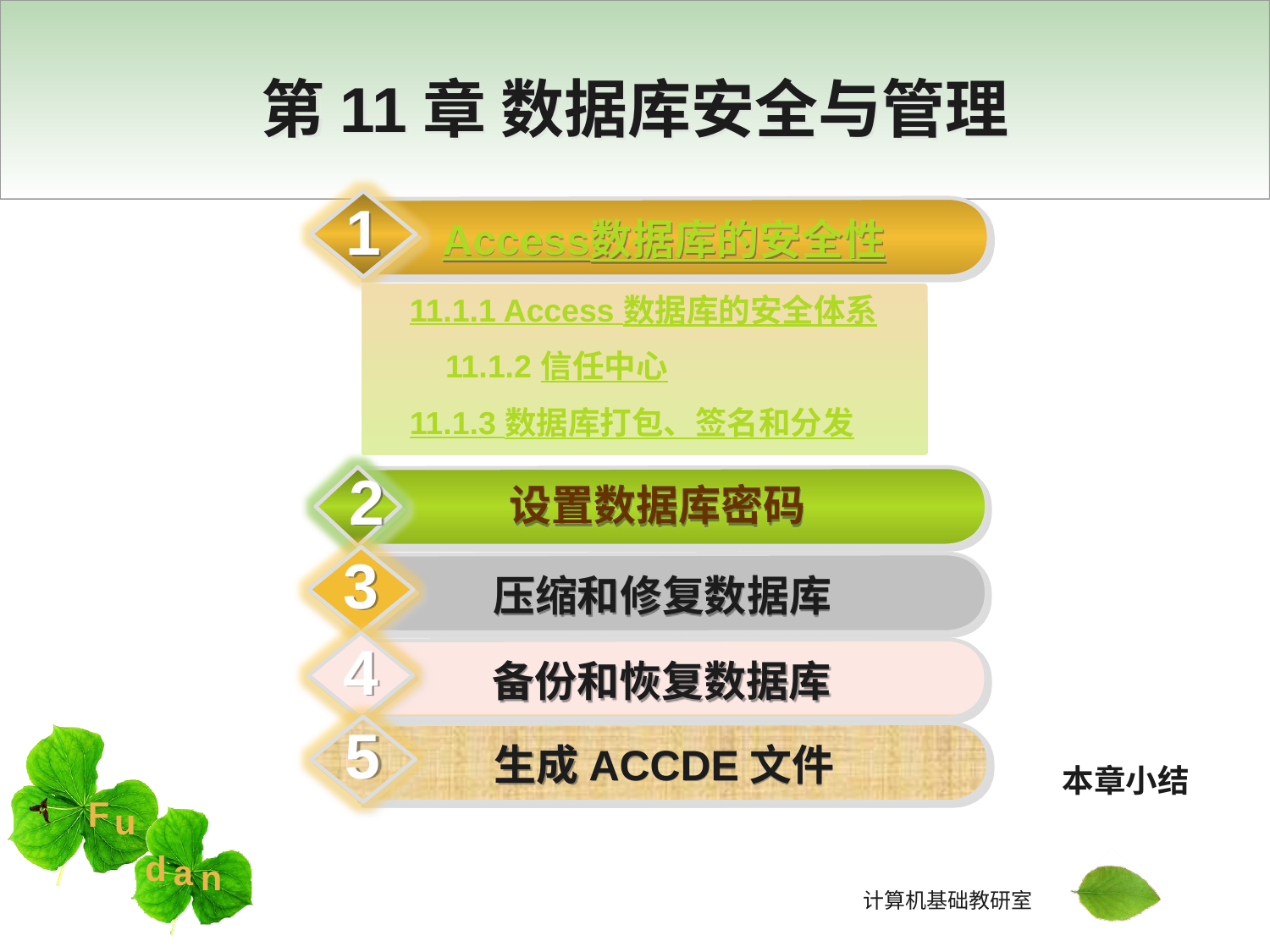

第11章 数据库安全与管理
1

Access数据库的安全性
11.1.1 Access 数据库的安全体系
    11.1.2 信任中心
11.1.3 数据库打包、签名和分发
2

设置数据库密码
3

压缩和修复数据库
4

备份和恢复数据库
5

生成ACCDE文件
本章小结